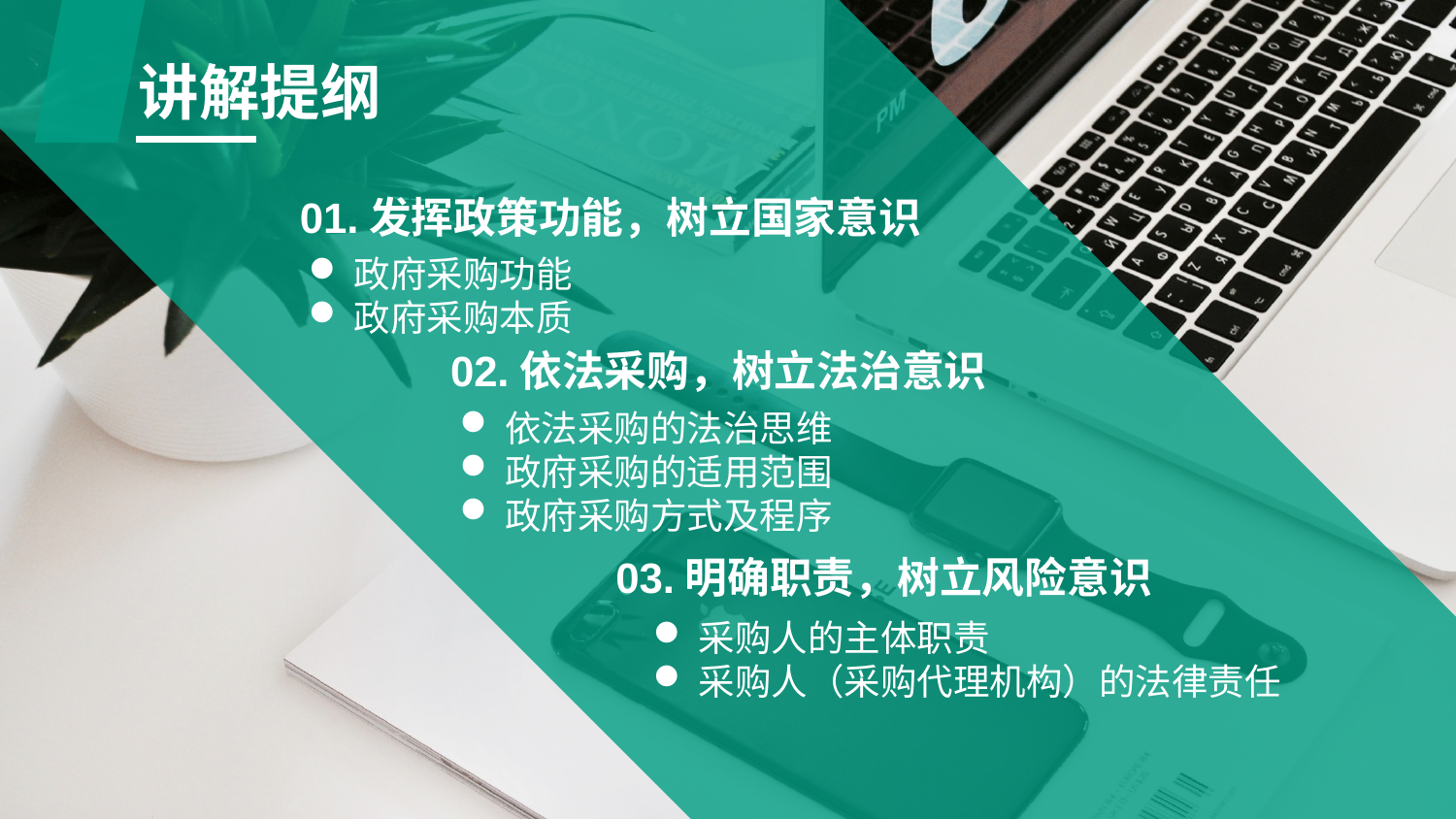

讲解提纲
01.发挥政策功能，树立国家意识
政府采购功能
政府采购本质
02.依法采购，树立法治意识
依法采购的法治思维
政府采购的适用范围
政府采购方式及程序
03.明确职责，树立风险意识
采购人的主体职责
采购人（采购代理机构）的法律责任